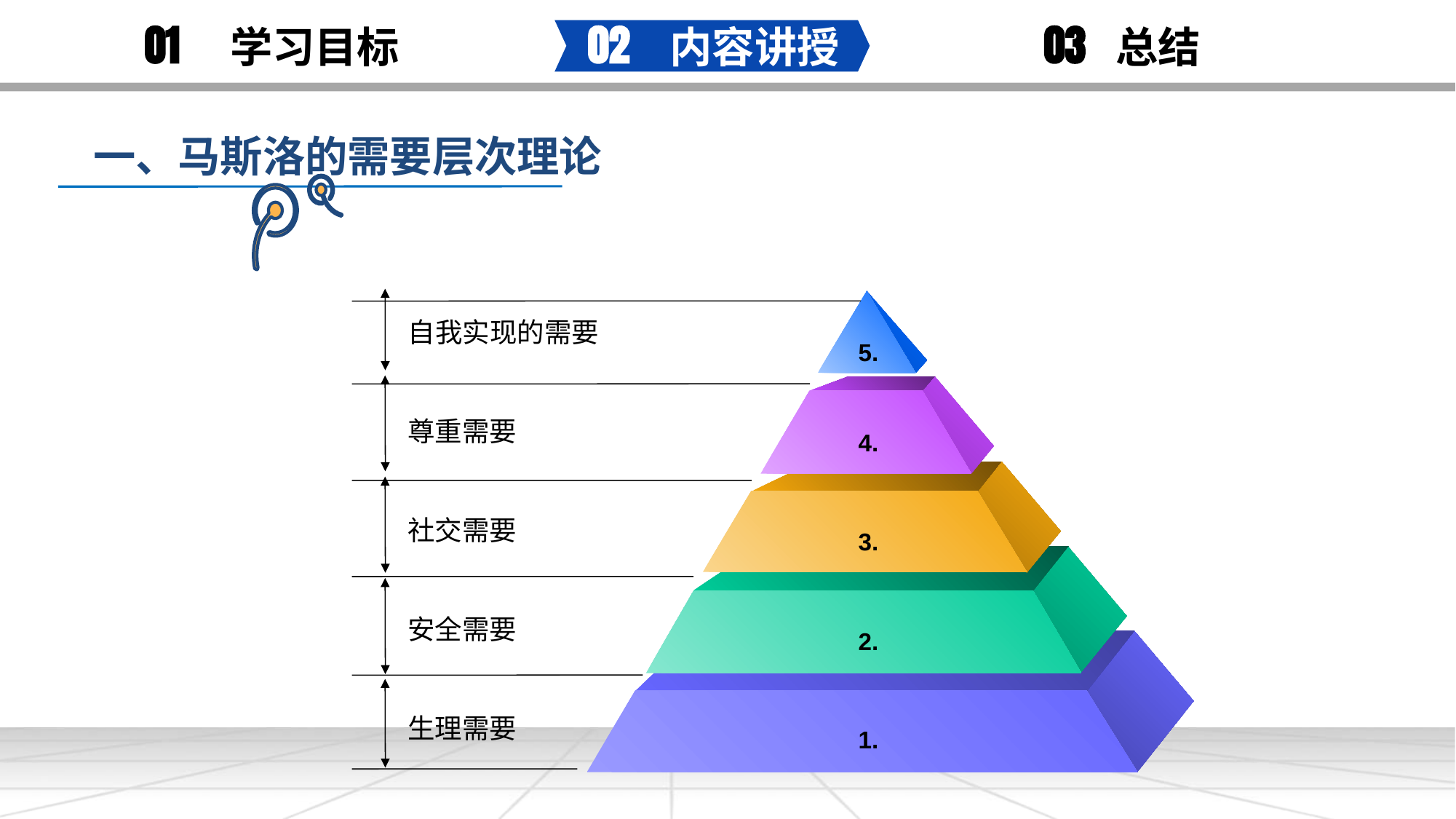

02   内容讲授
03  总结
01    学习目标

一、马斯洛的需要层次理论

 自我实现的需要
5.

 尊重需要
4.

 社交需要
3.

 安全需要
2.

 生理需要
1.